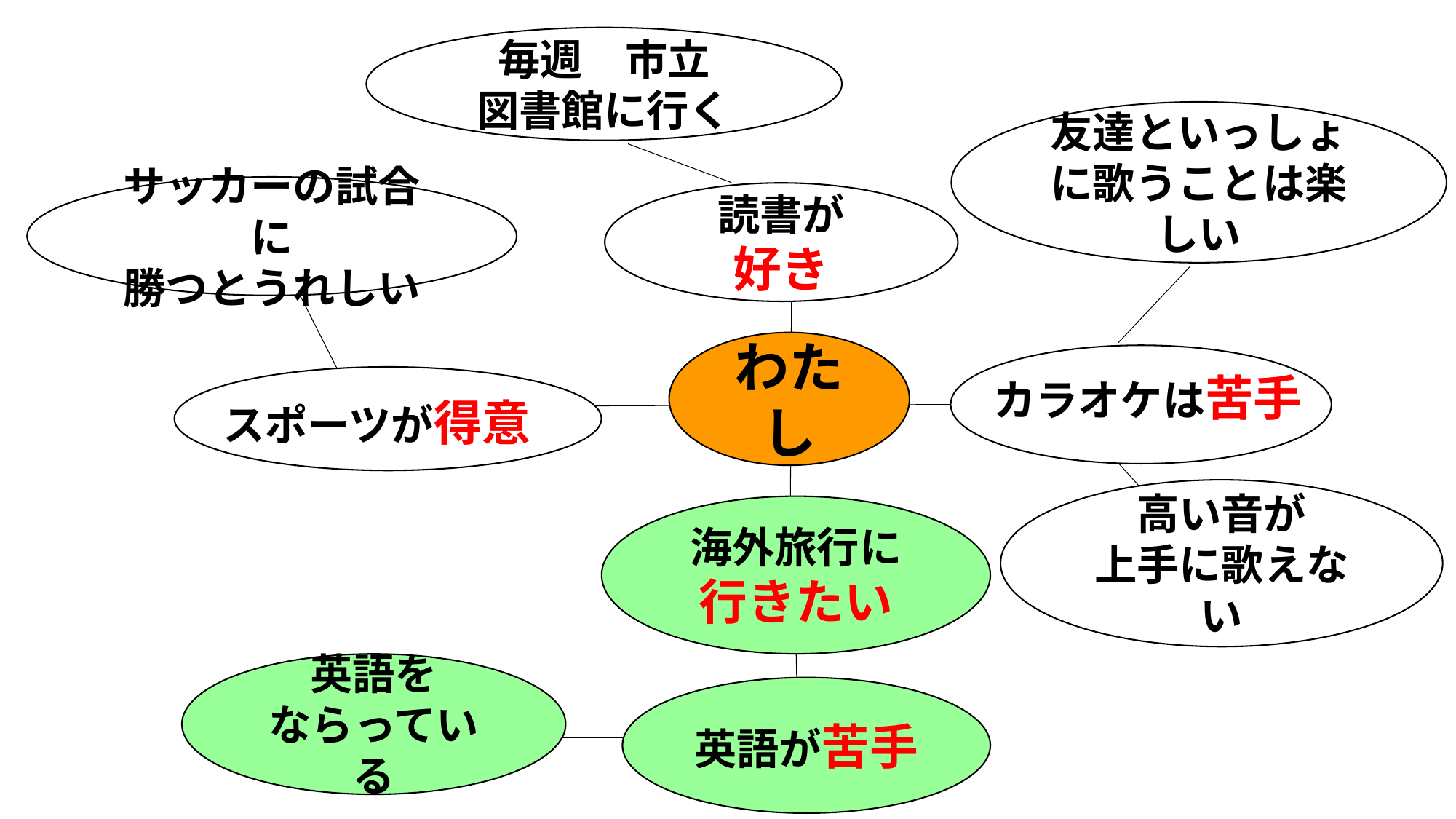

毎週　市立
図書館に行く
友達といっしょに歌うことは楽しい
高い音が
上手に歌えない
サッカーの試合に
勝つとうれしい
読書が
好き
読書が
わたし

　カラオケは苦手

スポーツが得意

海外旅行に
行きたい
英語を
ならっている
英語が苦手